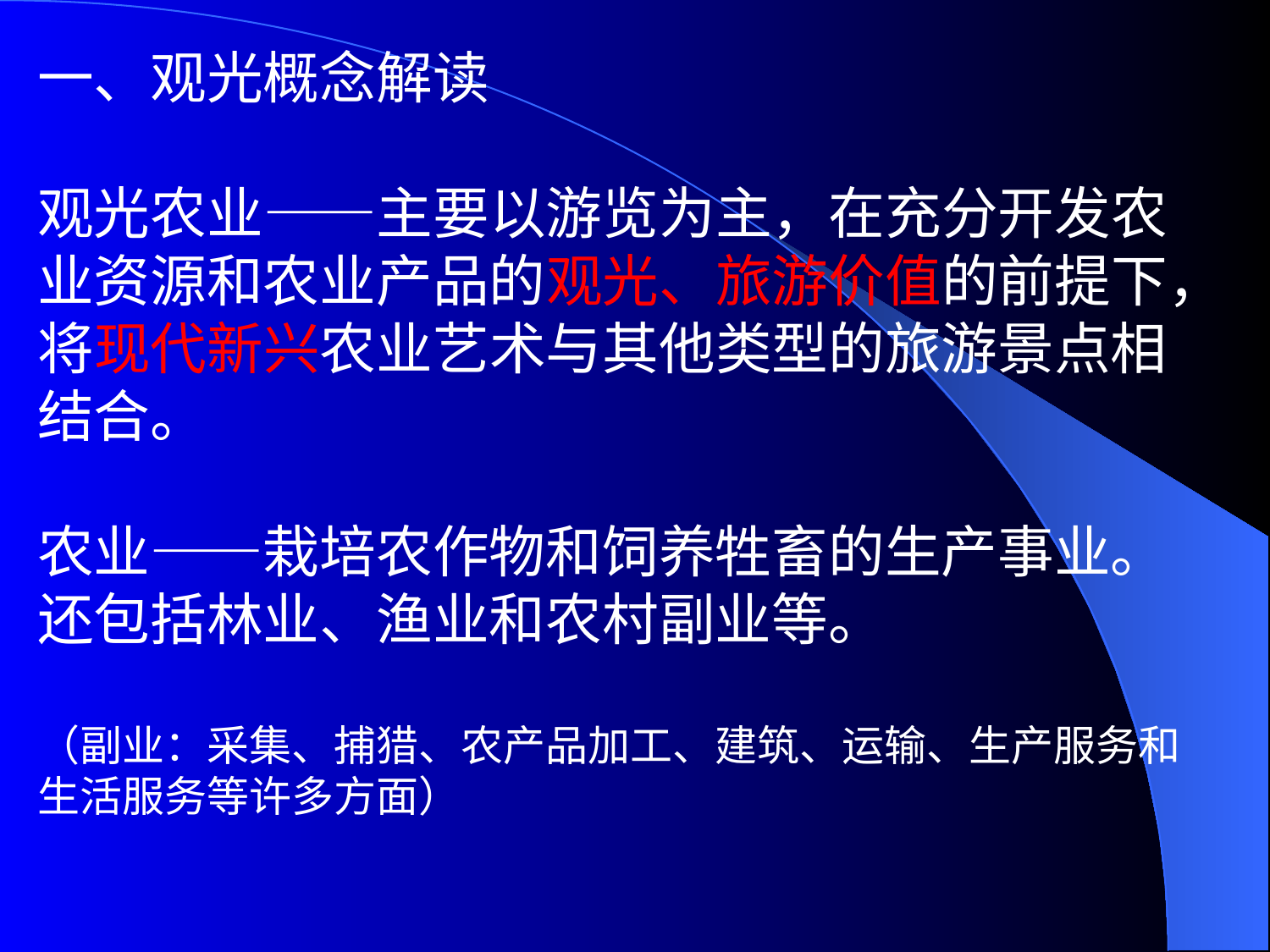

一、观光概念解读

观光农业——主要以游览为主，在充分开发农业资源和农业产品的观光、旅游价值的前提下，将现代新兴农业艺术与其他类型的旅游景点相结合。

农业——栽培农作物和饲养牲畜的生产事业。还包括林业、渔业和农村副业等。

（副业：采集、捕猎、农产品加工、建筑、运输、生产服务和生活服务等许多方面）